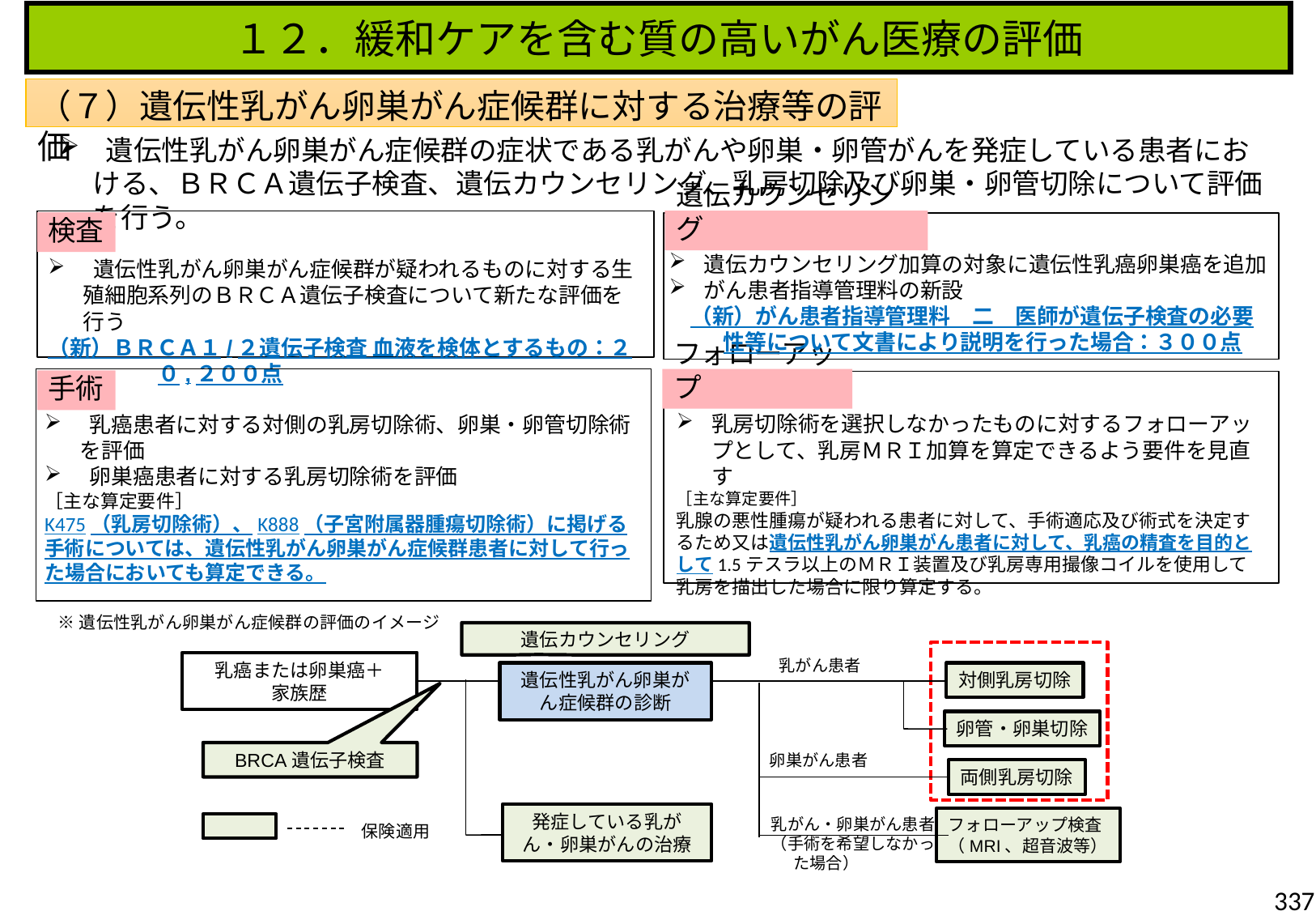

１２．緩和ケアを含む質の高いがん医療の評価
（７）遺伝性乳がん卵巣がん症候群に対する治療等の評価
 遺伝性乳がん卵巣がん症候群の症状である乳がんや卵巣・卵管がんを発症している患者における、ＢＲＣＡ遺伝子検査、遺伝カウンセリング、乳房切除及び卵巣・卵管切除について評価を行う。
遺伝カウンセリング

検査

遺伝カウンセリング加算の対象に遺伝性乳癌卵巣癌を追加
がん患者指導管理料の新設
　（新）がん患者指導管理料　二　医師が遺伝子検査の必要性等について文書により説明を行った場合：３００点

 遺伝性乳がん卵巣がん症候群が疑われるものに対する生殖細胞系列のＢＲＣＡ遺伝子検査について新たな評価を行う
（新）ＢＲＣＡ１/２遺伝子検査 血液を検体とするもの：２０,２００点

フォローアップ

手術

乳房切除術を選択しなかったものに対するフォローアップとして、乳房ＭＲＩ加算を算定できるよう要件を見直す
［主な算定要件］
乳腺の悪性腫瘍が疑われる患者に対して、手術適応及び術式を決定するため又は遺伝性乳がん卵巣がん患者に対して、乳癌の精査を目的として1.5テスラ以上のＭＲＩ装置及び乳房専用撮像コイルを使用して乳房を描出した場合に限り算定する。
 乳癌患者に対する対側の乳房切除術、卵巣・卵管切除術を評価
 卵巣癌患者に対する乳房切除術を評価
［主な算定要件］
K475（乳房切除術）、K888（子宮附属器腫瘍切除術）に掲げる手術については、遺伝性乳がん卵巣がん症候群患者に対して行った場合においても算定できる。

※遺伝性乳がん卵巣がん症候群の評価のイメージ
遺伝カウンセリング

乳がん患者
乳癌または卵巣癌＋
家族歴
遺伝性乳がん卵巣がん症候群の診断
対側乳房切除
卵管・卵巣切除
BRCA遺伝子検査
卵巣がん患者
両側乳房切除
発症している乳がん・卵巣がんの治療
乳がん・卵巣がん患者
（手術を希望しなかった場合）
フォローアップ検査
（MRI、超音波等）

保険適用
337